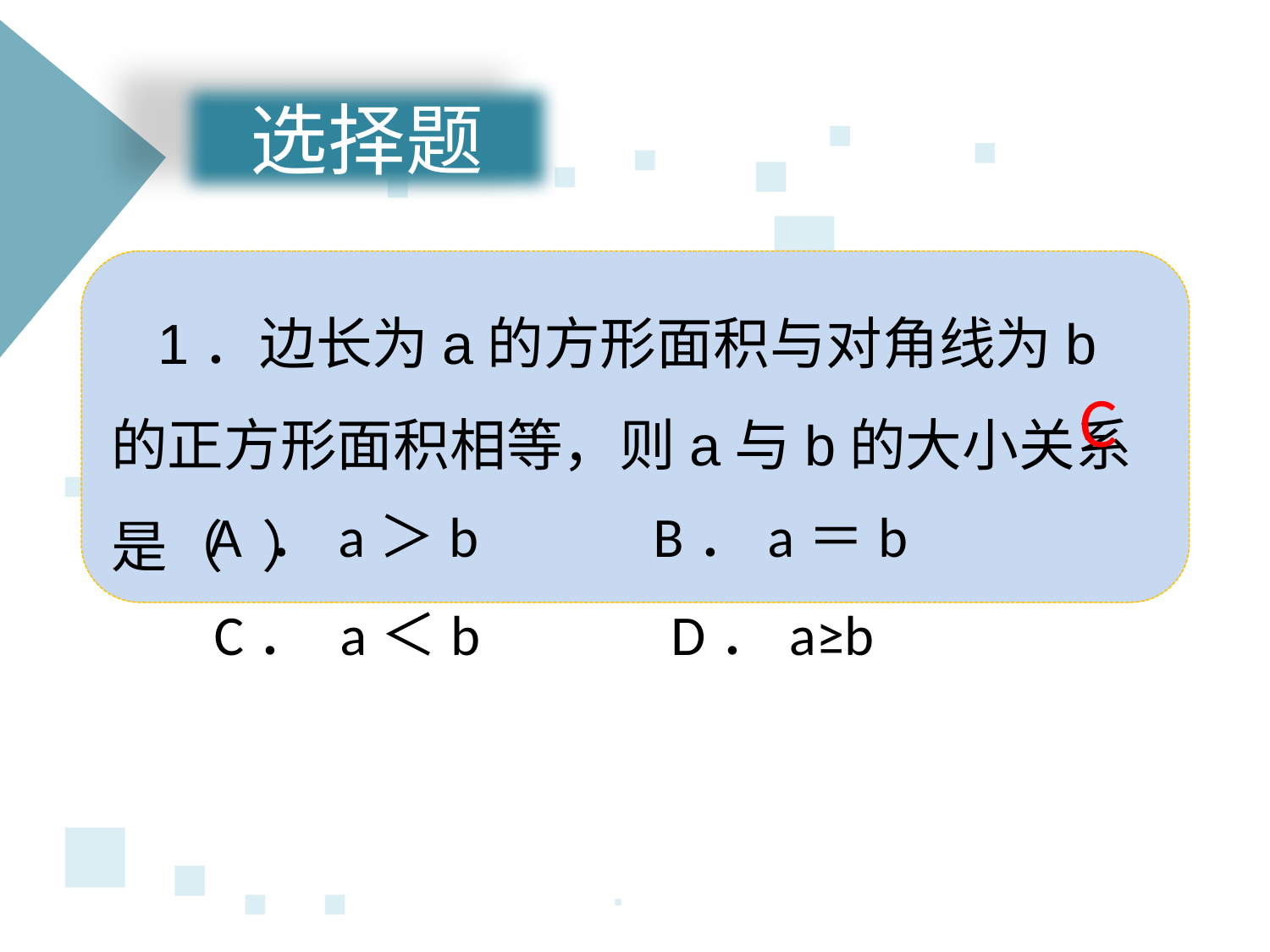

选择题
   1．边长为a的方形面积与对角线为b的正方形面积相等，则a与b的大小关系是（   ）
C
A ．a＞b
B．a＝b
D．a≥b
C． a＜b